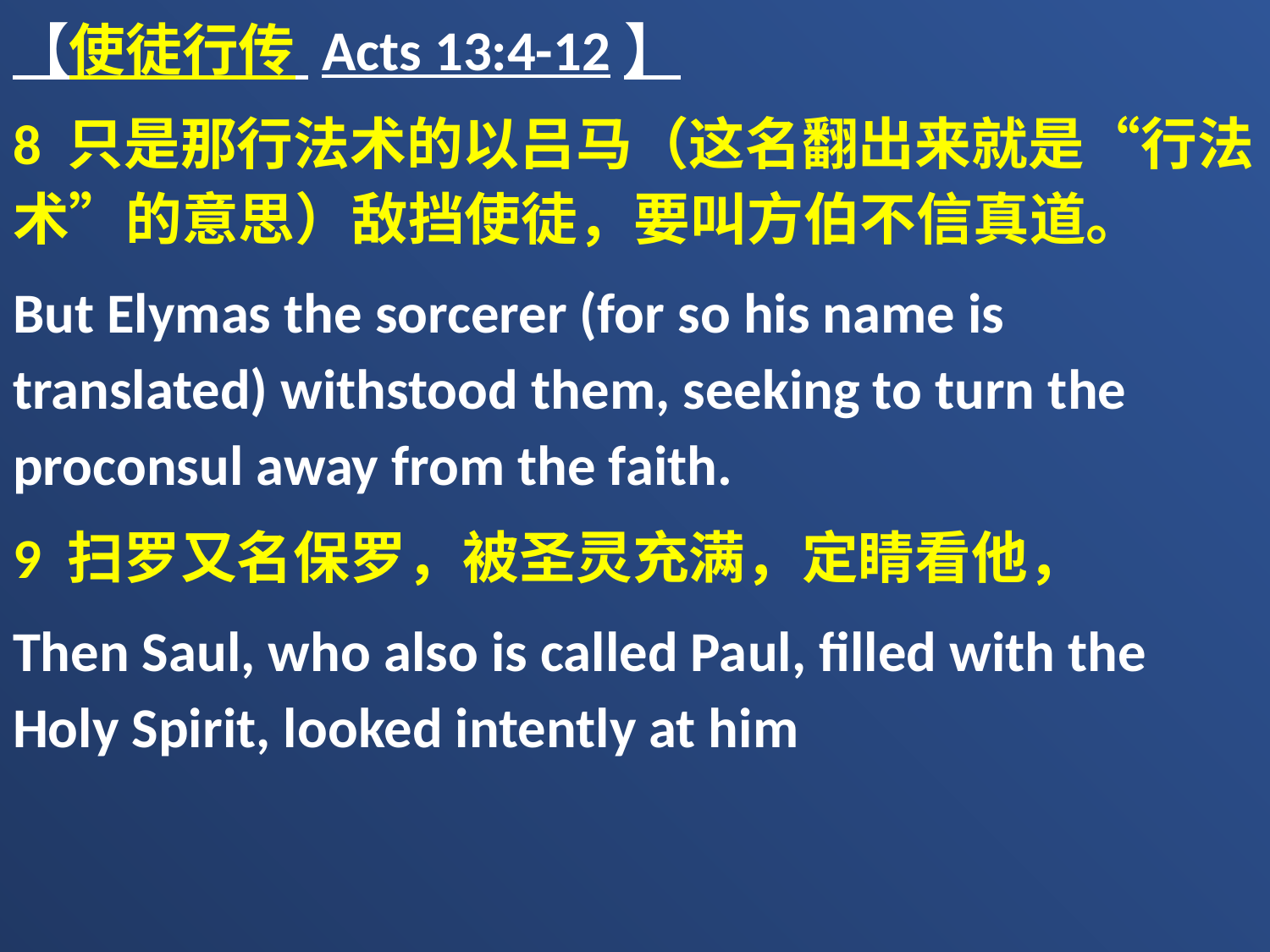

【使徒行传 Acts 13:4-12】
8 只是那行法术的以吕马（这名翻出来就是“行法术”的意思）敌挡使徒，要叫方伯不信真道。
But Elymas the sorcerer (for so his name is translated) withstood them, seeking to turn the proconsul away from the faith.
9 扫罗又名保罗，被圣灵充满，定睛看他，
Then Saul, who also is called Paul, filled with the Holy Spirit, looked intently at him